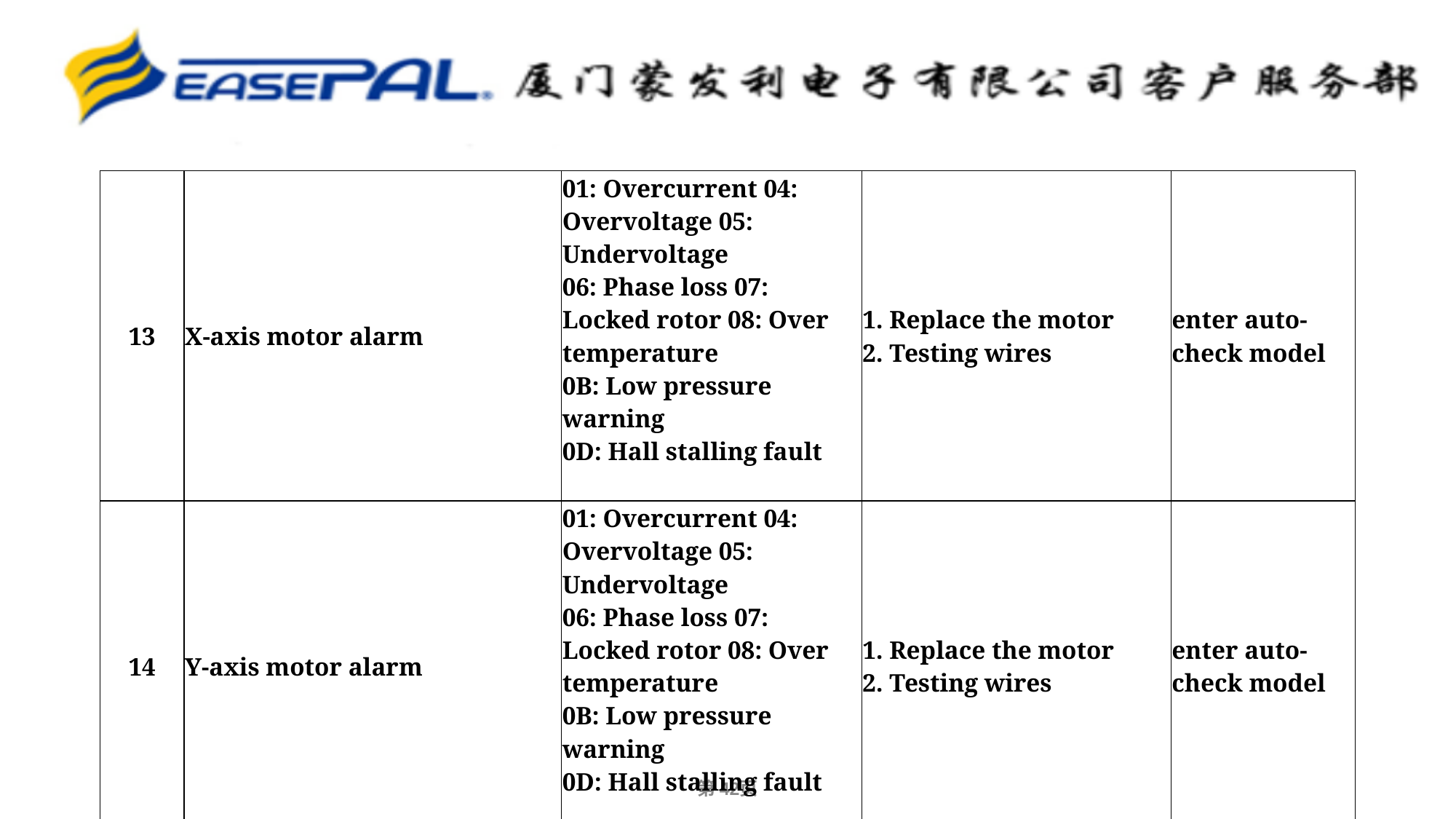

| 13 | X-axis motor alarm | 01: Overcurrent 04: Overvoltage 05: Undervoltage 06: Phase loss 07: Locked rotor 08: Over temperature 0B: Low pressure warning 0D: Hall stalling fault | 1. Replace the motor 2. Testing wires | enter auto-check model |
| --- | --- | --- | --- | --- |
| 14 | Y-axis motor alarm | 01: Overcurrent 04: Overvoltage 05: Undervoltage 06: Phase loss 07: Locked rotor 08: Over temperature 0B: Low pressure warning 0D: Hall stalling fault | 1. Replace the motor 2. Testing wires | enter auto-check model |
第42页